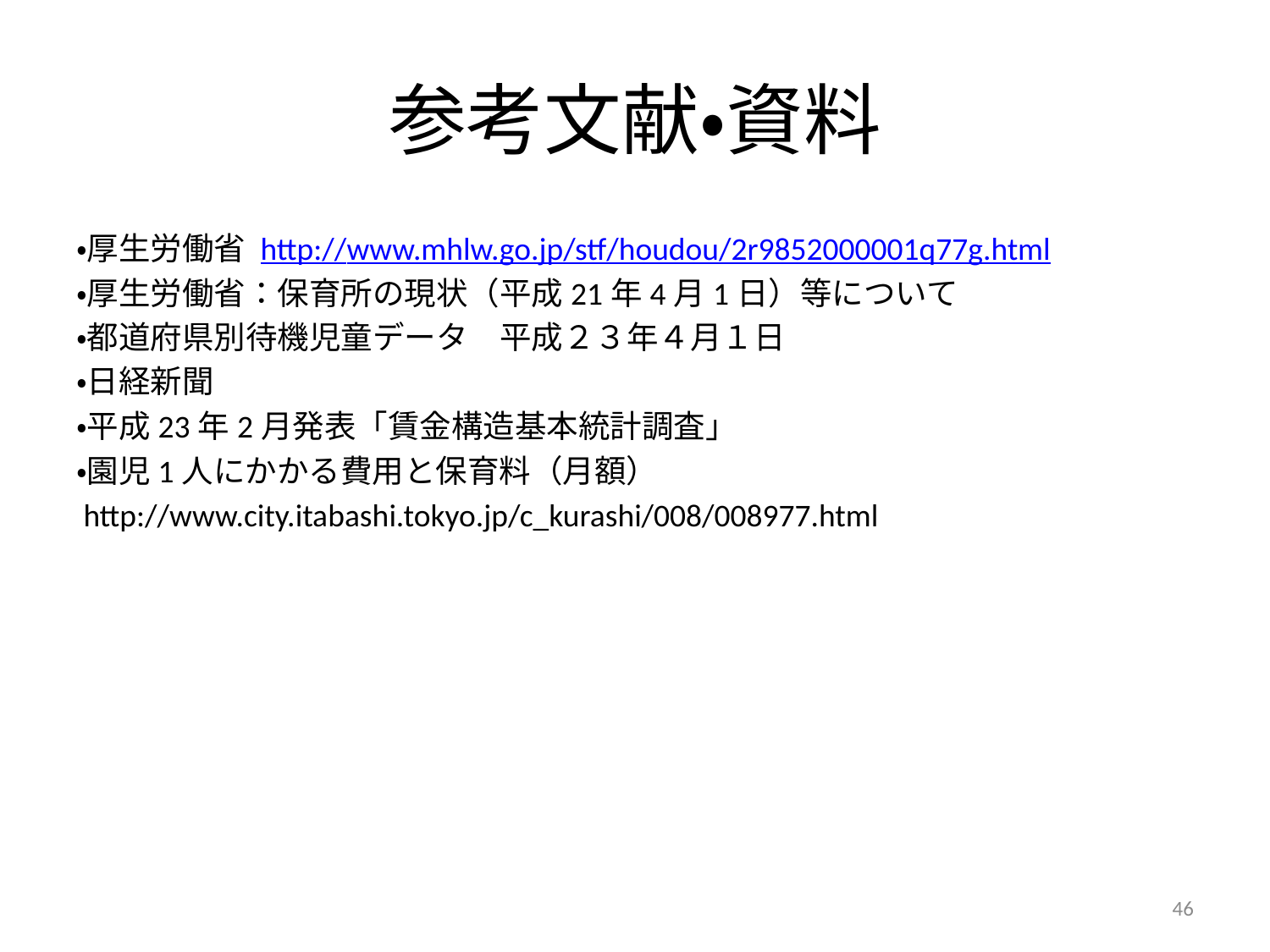

# 参考文献・資料
・厚生労働省 http://www.mhlw.go.jp/stf/houdou/2r9852000001q77g.html
・厚生労働省：保育所の現状（平成21年4月1日）等について
・都道府県別待機児童データ　平成２３年４月１日
・日経新聞
・平成23年2月発表「賃金構造基本統計調査」
・園児1人にかかる費用と保育料（月額）
 http://www.city.itabashi.tokyo.jp/c_kurashi/008/008977.html

46